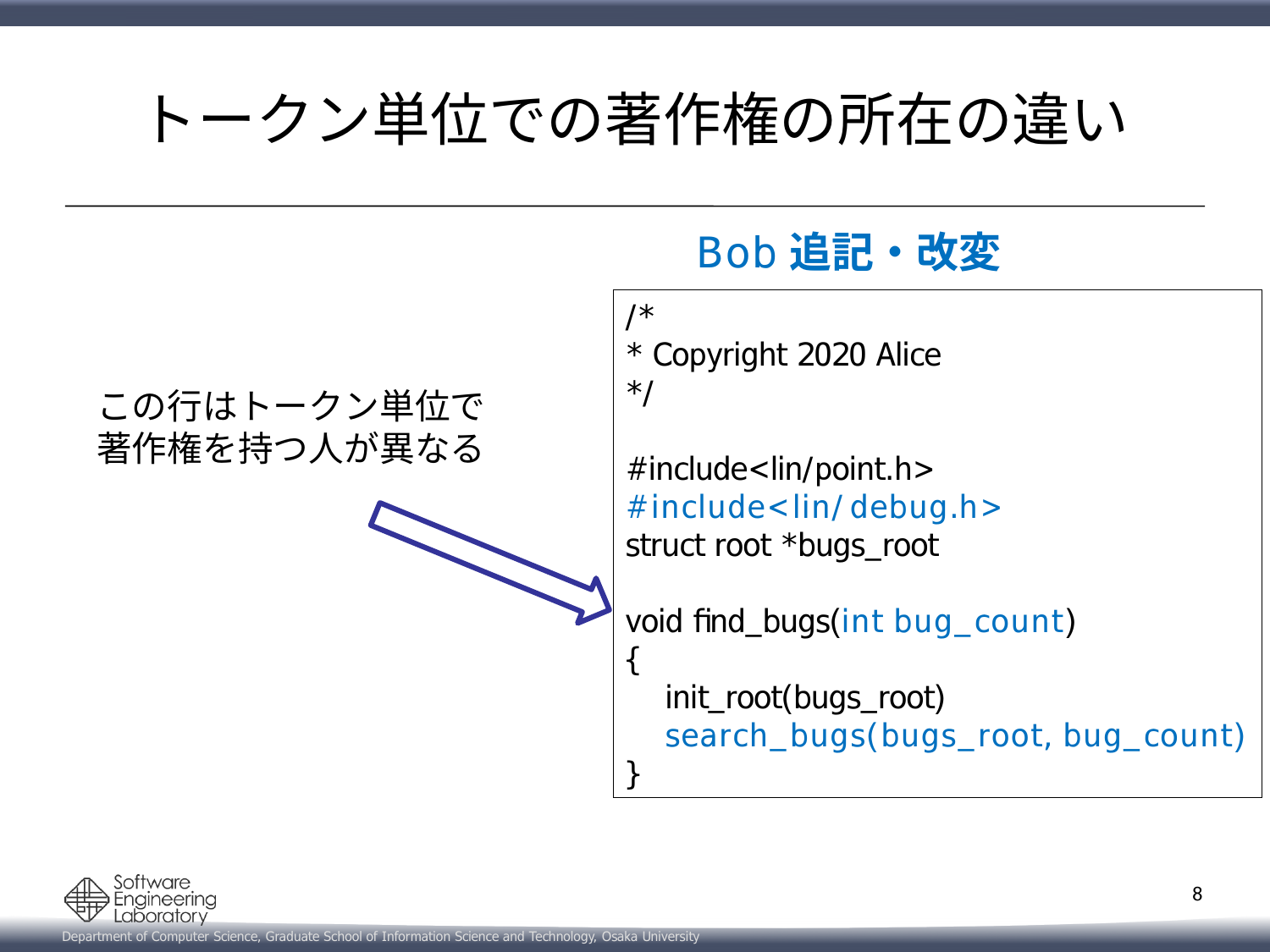

# トークン単位での著作権の所在の違い
Bob追記・改変
/*
* Copyright 2020 Alice
*/

#include<lin/point.h>
#include<lin/debug.h>
struct root *bugs_root

void find_bugs(int bug_count)
{
    init_root(bugs_root)
    search_bugs(bugs_root, bug_count)
}
この行はトークン単位で
著作権を持つ人が異なる

8